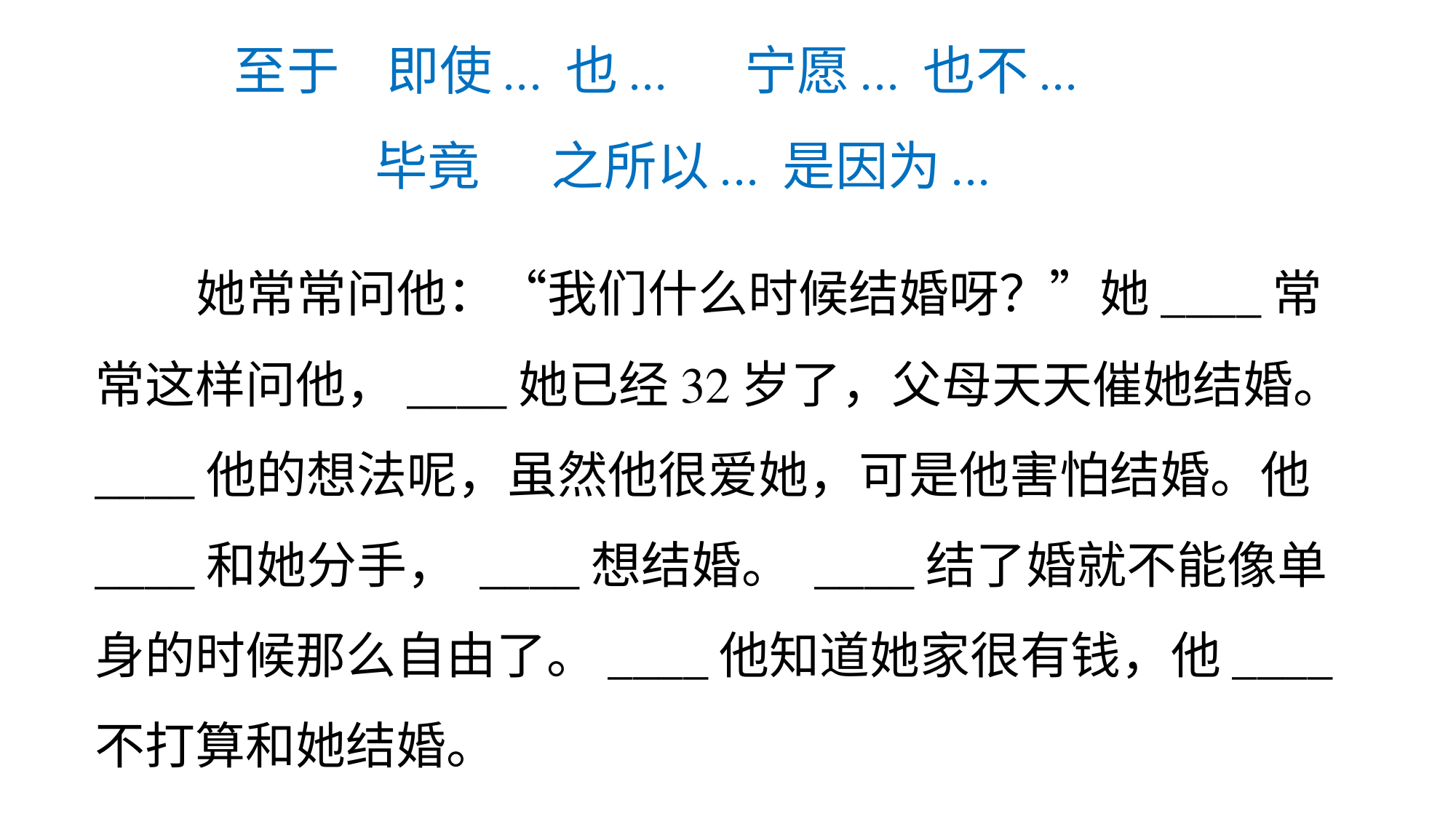

# 至于    即使... 也...     宁愿... 也不... 毕竟      之所以... 是因为...
        她常常问他：“我们什么时候结婚呀？”她____常常这样问他，____她已经32岁了，父母天天催她结婚。 ____他的想法呢，虽然他很爱她，可是他害怕结婚。他 ____和她分手， ____想结婚。 ____结了婚就不能像单身的时候那么自由了。____他知道她家很有钱，他____不打算和她结婚。